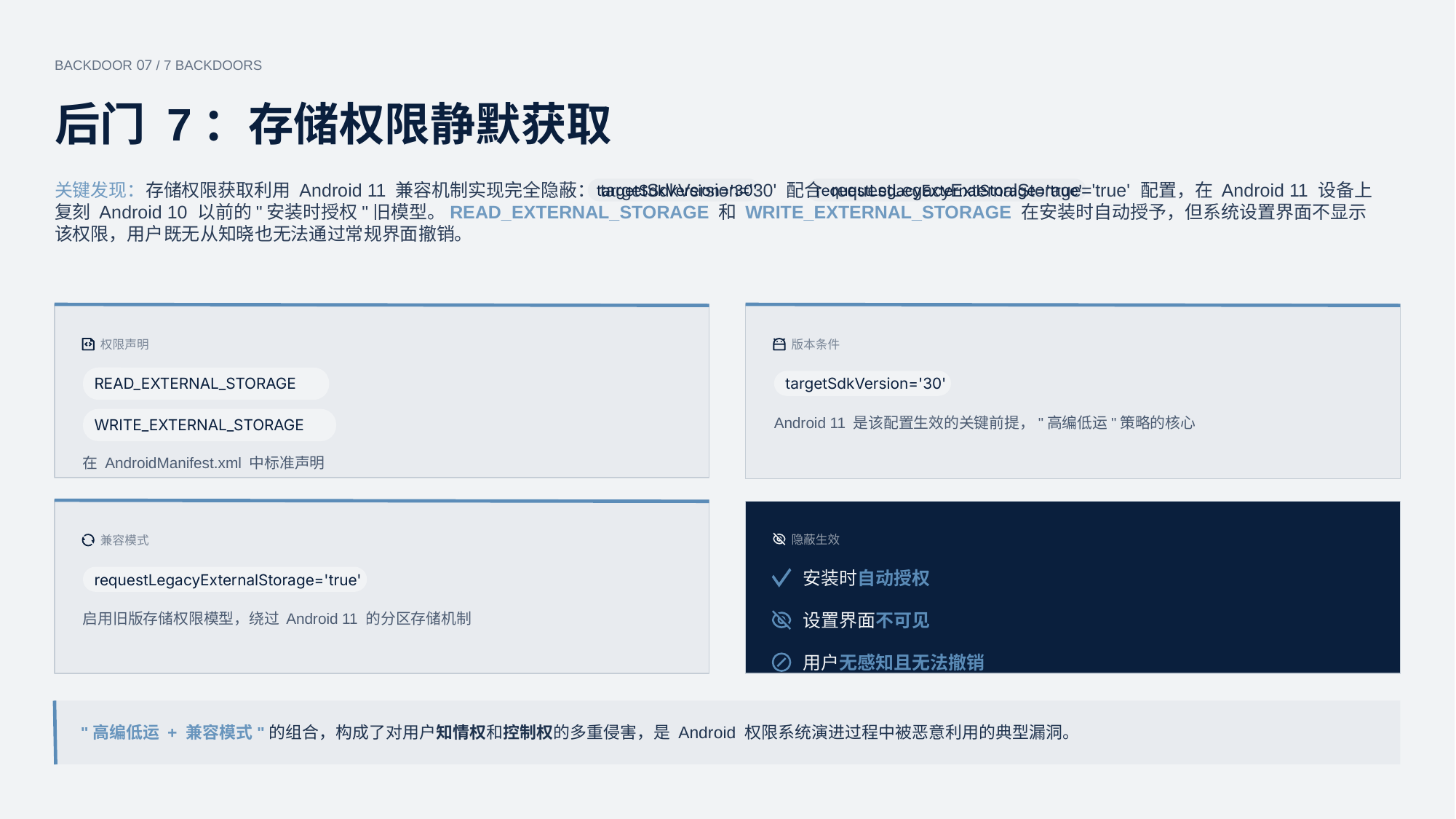

BACKDOOR 07 / 7 BACKDOORS
后门 7：存储权限静默获取
关键发现：存储权限获取利用 Android 11 兼容机制实现完全隐蔽：targetSdkVersion='30' 配合 requestLegacyExternalStorage='true' 配置，在 Android 11 设备上
复刻 Android 10 以前的"安装时授权"旧模型。READ_EXTERNAL_STORAGE 和 WRITE_EXTERNAL_STORAGE 在安装时自动授予，但系统设置界面不显示
该权限，用户既无从知晓也无法通过常规界面撤销。

targetSdkVersion='30'
requestLegacyExternalStorage='true'

权限声明
版本条件

READ_EXTERNAL_STORAGE
targetSdkVersion='30'

Android 11 是该配置生效的关键前提，"高编低运"策略的核心
WRITE_EXTERNAL_STORAGE
在 AndroidManifest.xml 中标准声明

隐蔽生效

兼容模式

安装时自动授权

requestLegacyExternalStorage='true'
启用旧版存储权限模型，绕过 Android 11 的分区存储机制
设置界面不可见

用户无感知且无法撤销

"高编低运 + 兼容模式"的组合，构成了对用户知情权和控制权的多重侵害，是 Android 权限系统演进过程中被恶意利用的典型漏洞。